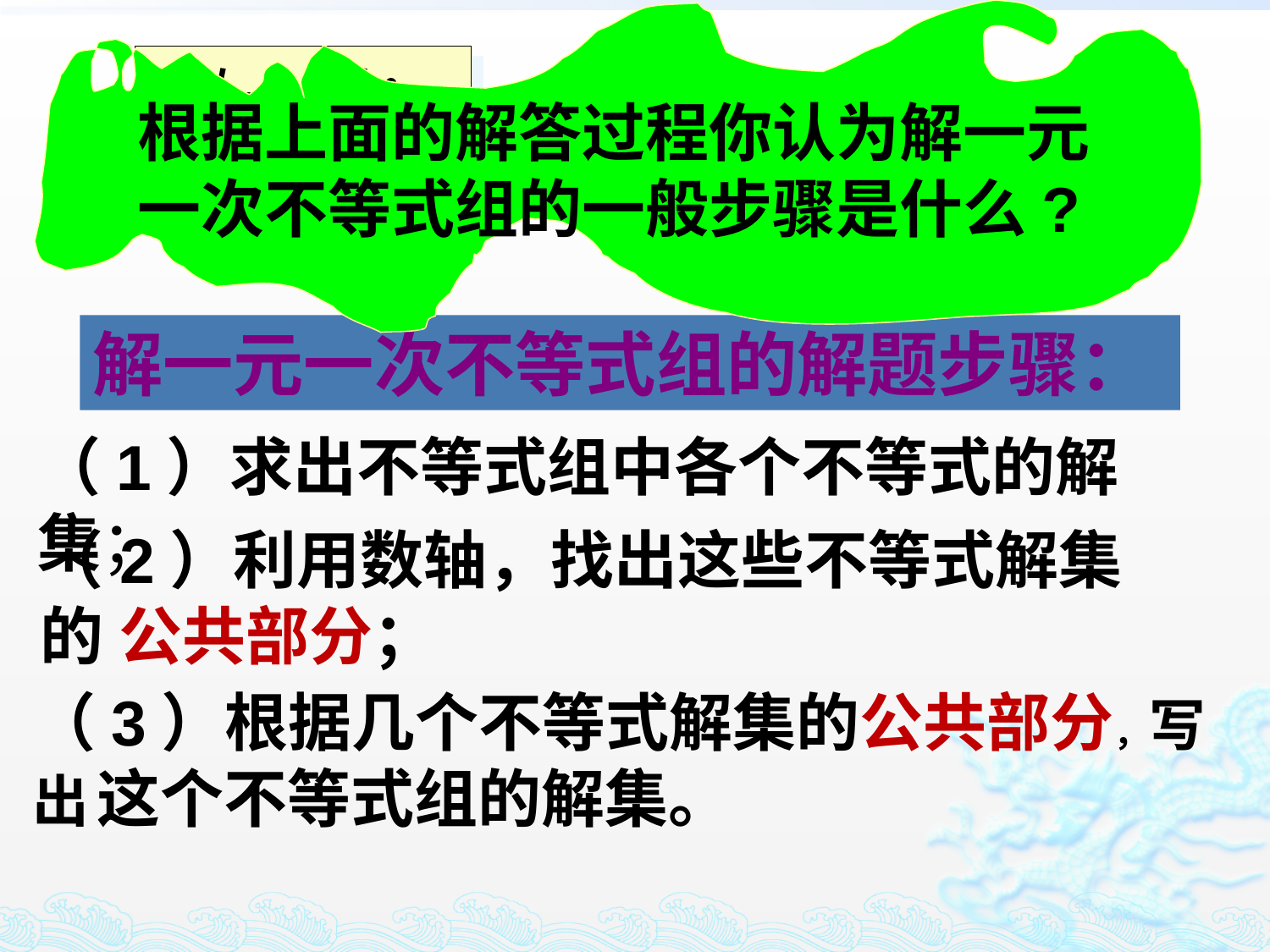

根据上面的解答过程你认为解一元一次不等式组的一般步骤是什么?
议一议：
解一元一次不等式组的解题步骤：
（1）求出不等式组中各个不等式的解集；
（2）利用数轴，找出这些不等式解集的 公共部分；
（3）根据几个不等式解集的公共部分，写出 这个不等式组的解集。